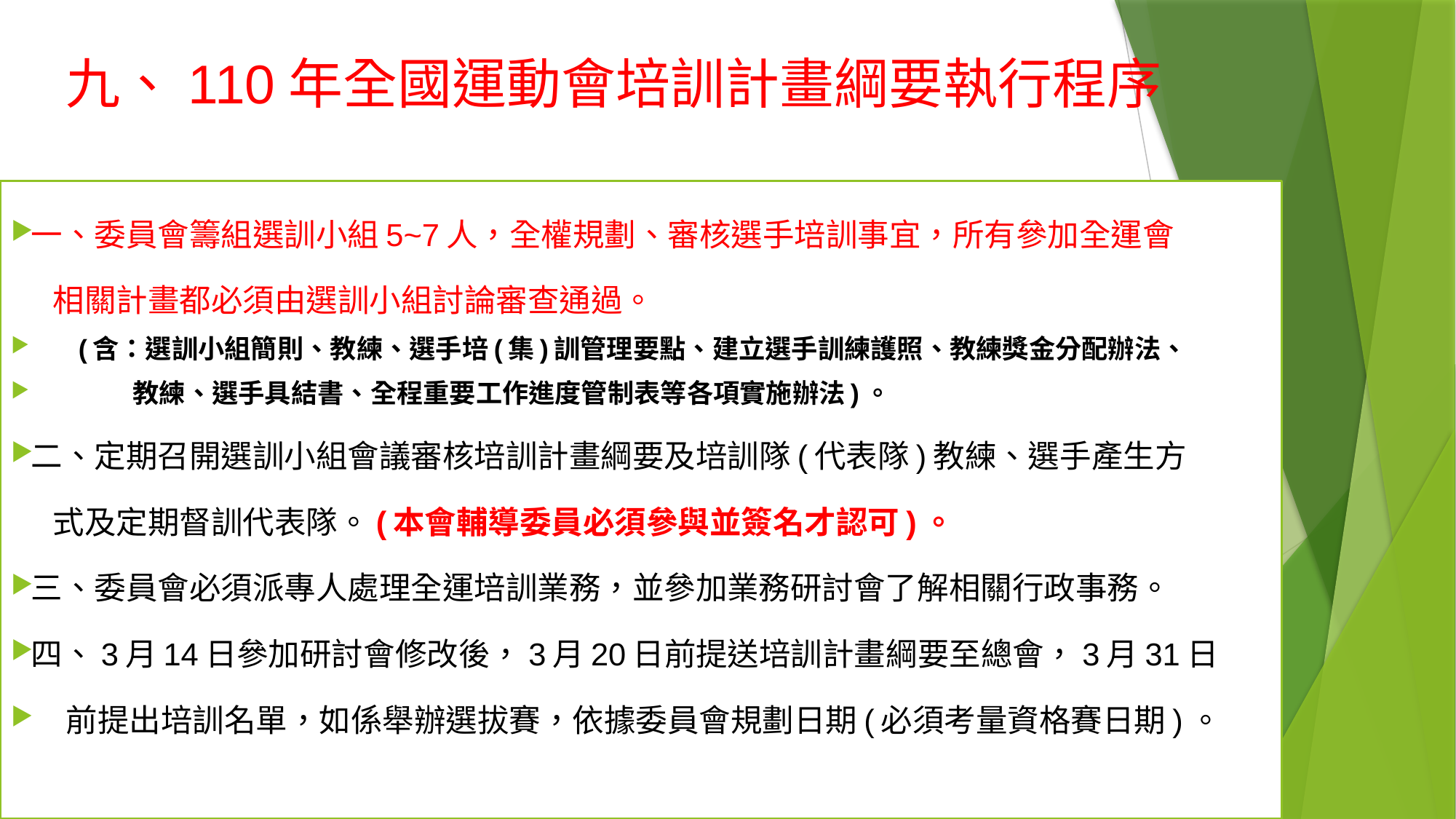

# 九、110年全國運動會培訓計畫綱要執行程序
一、委員會籌組選訓小組5~7人，全權規劃、審核選手培訓事宜，所有參加全運會
     相關計畫都必須由選訓小組討論審查通過。
    (含：選訓小組簡則、教練、選手培(集)訓管理要點、建立選手訓練護照、教練獎金分配辦法、
             教練、選手具結書、全程重要工作進度管制表等各項實施辦法)。
二、定期召開選訓小組會議審核培訓計畫綱要及培訓隊(代表隊)教練、選手產生方
     式及定期督訓代表隊。(本會輔導委員必須參與並簽名才認可)。
三、委員會必須派專人處理全運培訓業務，並參加業務研討會了解相關行政事務。
四、3月14日參加研討會修改後，3月20日前提送培訓計畫綱要至總會，3月31日
    前提出培訓名單，如係舉辦選拔賽，依據委員會規劃日期(必須考量資格賽日期)。